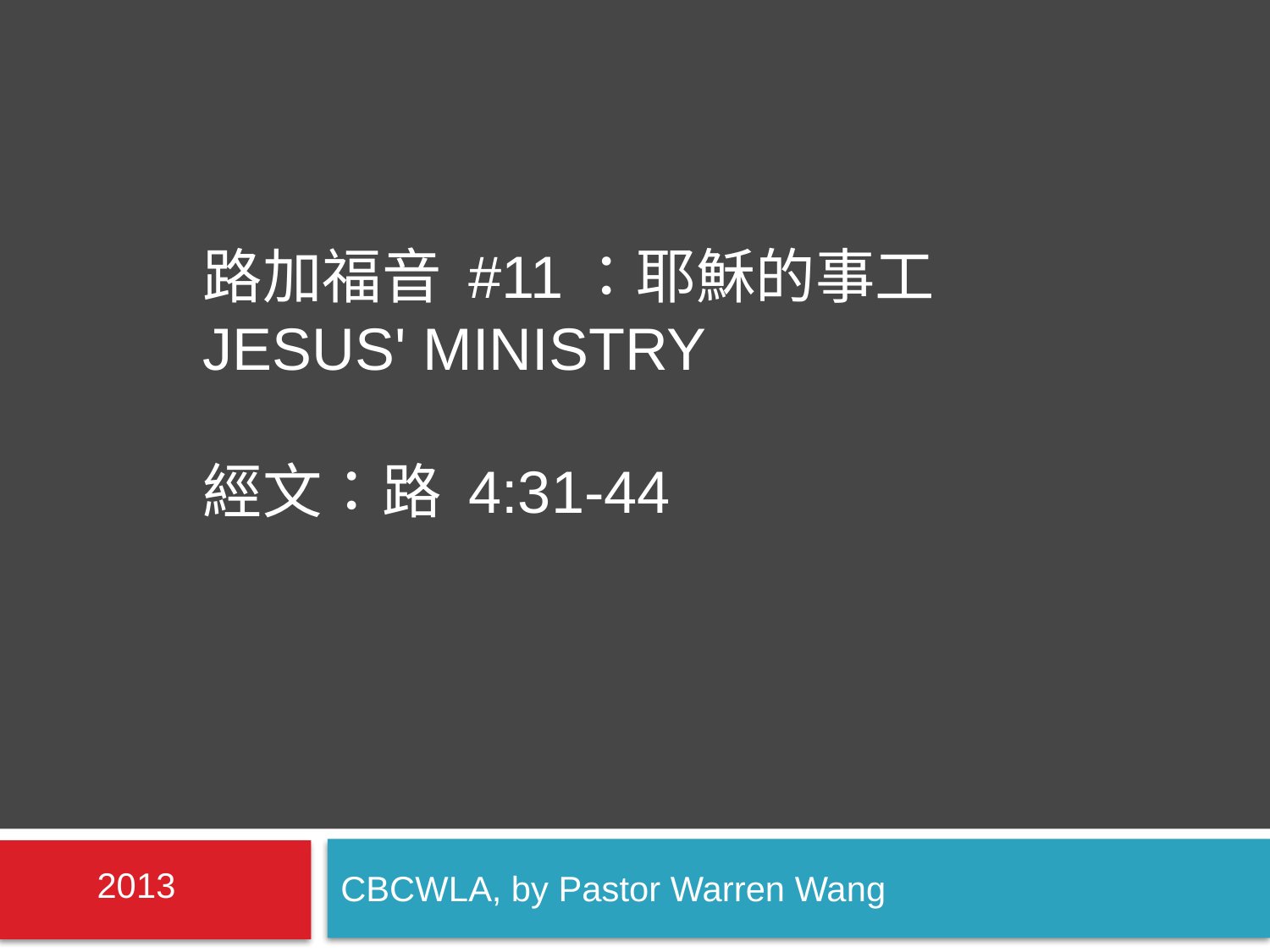

# 路加福音 #11：耶穌的事工 Jesus' ministry 經文：路 4:31-44
CBCWLA, by Pastor Warren Wang
2013